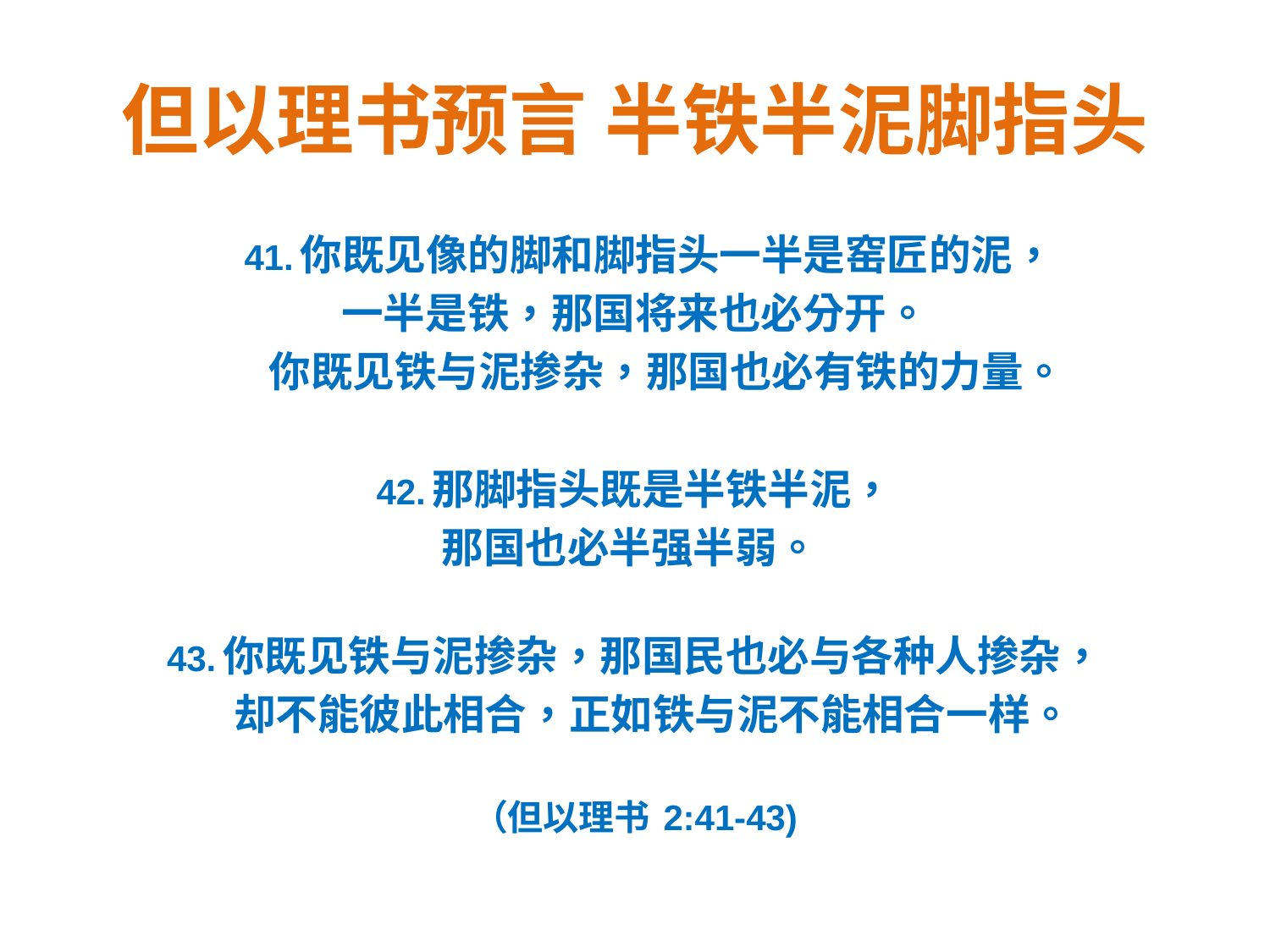

# 但以理书预言 半铁半泥脚指头
   41. 你既见像的脚和脚指头一半是窑匠的泥，
一半是铁，那国将来也必分开。
      你既见铁与泥掺杂，那国也必有铁的力量。

42. 那脚指头既是半铁半泥，
那国也必半强半弱。

43. 你既见铁与泥掺杂，那国民也必与各种人掺杂，
   却不能彼此相合，正如铁与泥不能相合一样。

（但以理书 2:41-43)